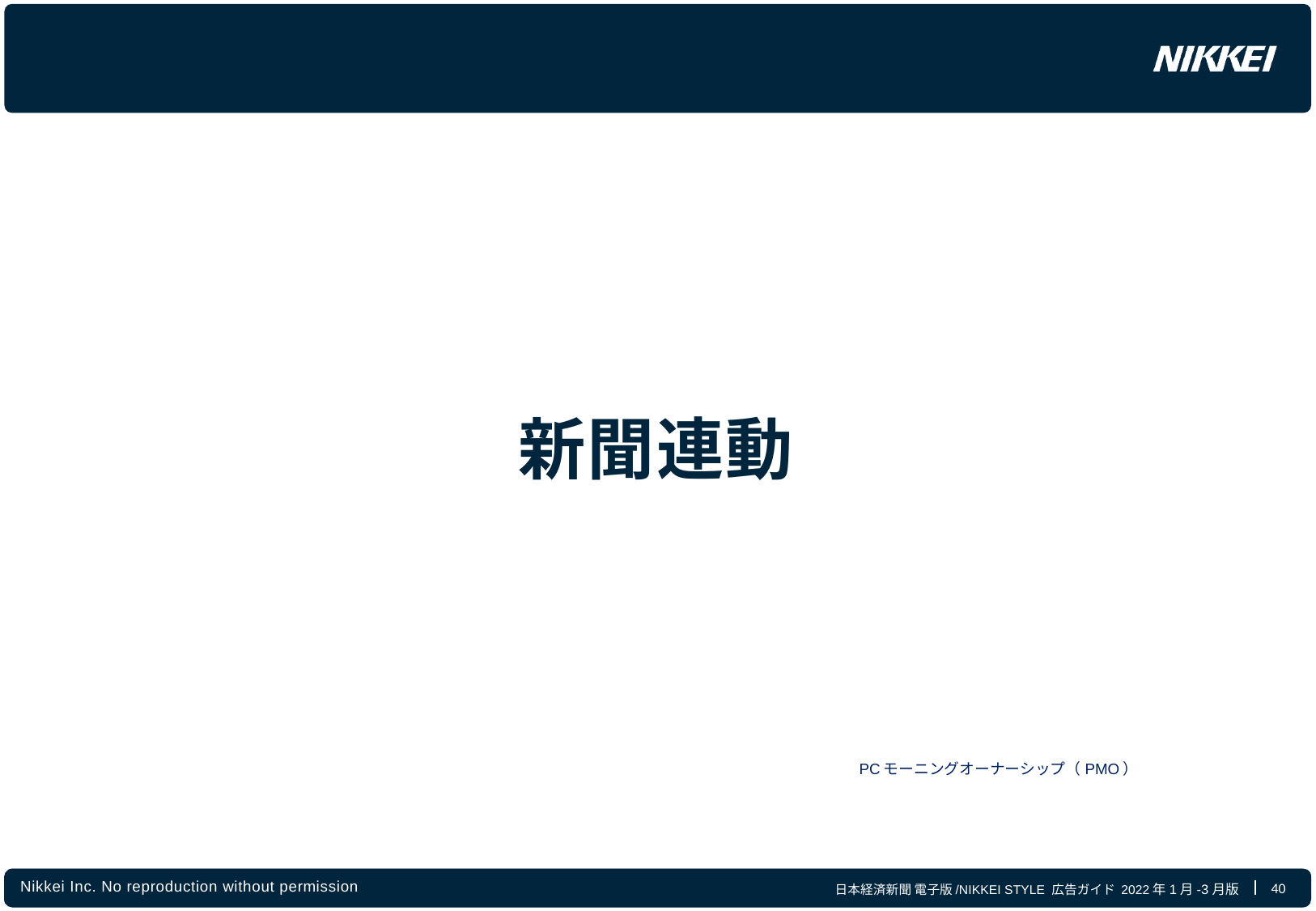

新聞連動
|  | PCモーニングオーナーシップ（PMO） |  |
| --- | --- | --- |
|  |  |  |